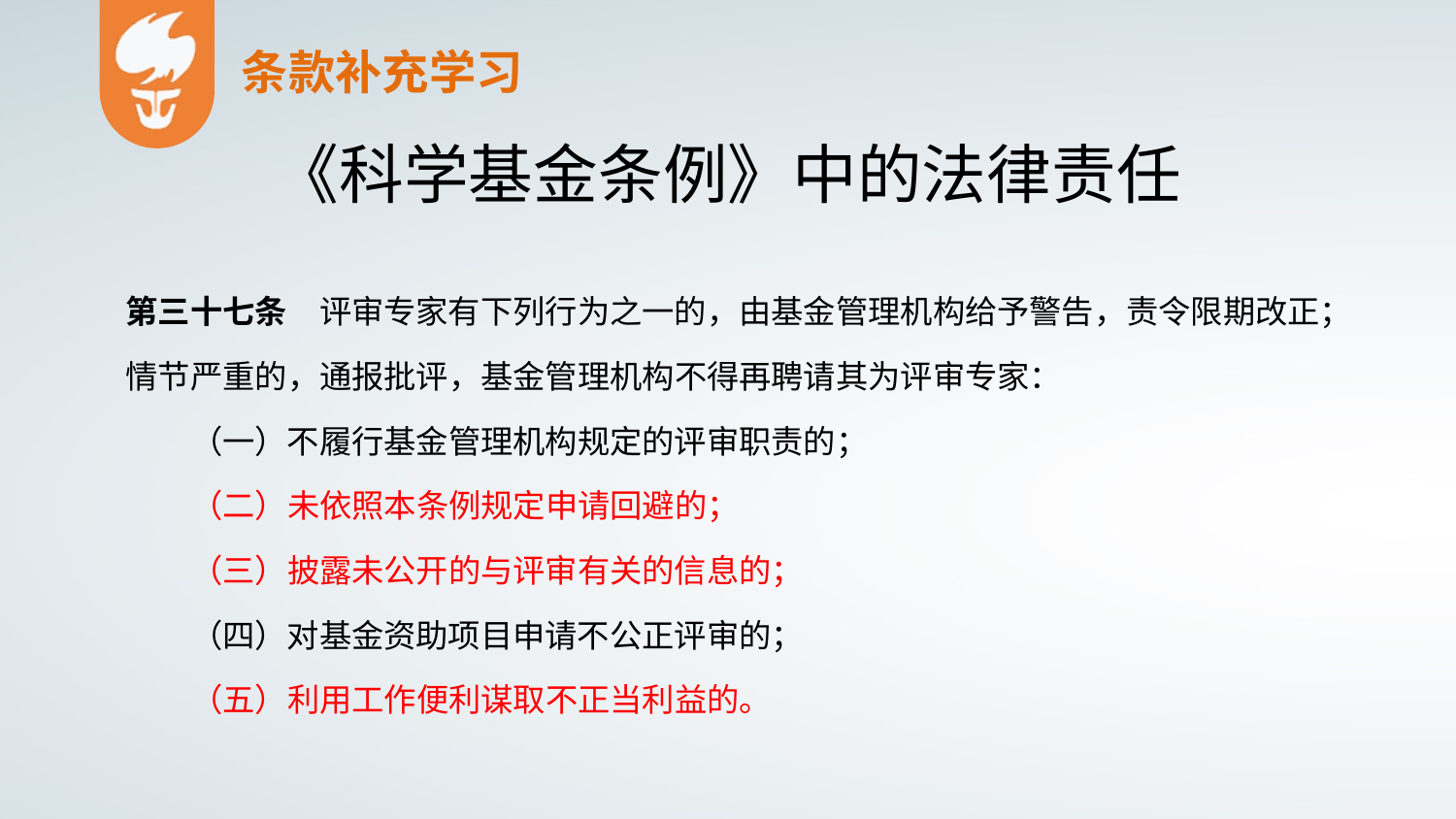

条款补充学习
《科学基金条例》中的法律责任
第三十七条　评审专家有下列行为之一的，由基金管理机构给予警告，责令限期改正；情节严重的，通报批评，基金管理机构不得再聘请其为评审专家：
　　（一）不履行基金管理机构规定的评审职责的；
　　（二）未依照本条例规定申请回避的；
　　（三）披露未公开的与评审有关的信息的；
　　（四）对基金资助项目申请不公正评审的；
　　（五）利用工作便利谋取不正当利益的。